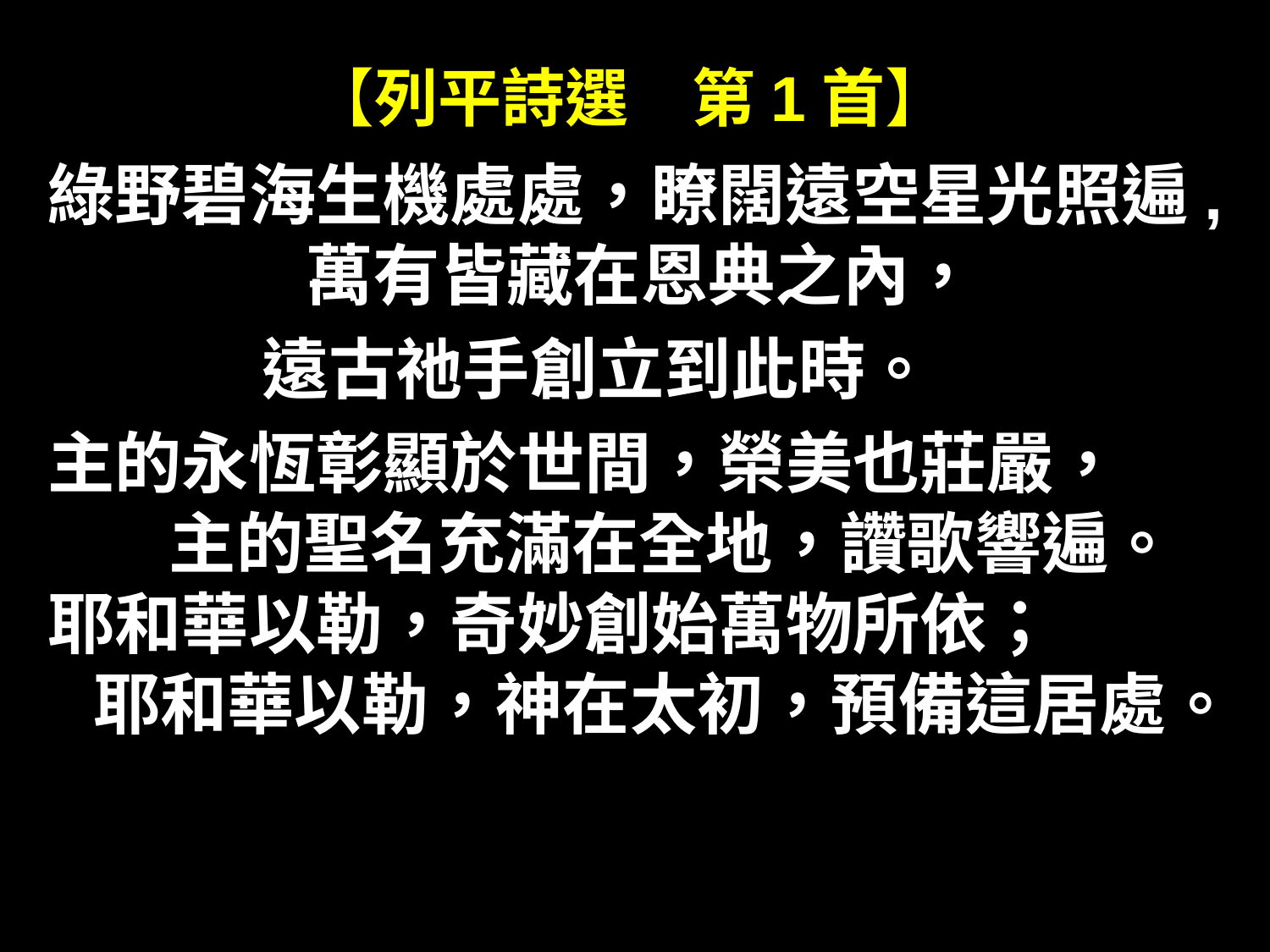

# 【列平詩選　第1首】
綠野碧海生機處處，瞭闊遠空星光照遍,
             萬有皆藏在恩典之內，
             遠古祂手創立到此時。
主的永恆彰顯於世間，榮美也莊嚴，
        主的聖名充滿在全地，讚歌響遍。耶和華以勒，奇妙創始萬物所依；
   耶和華以勒，神在太初，預備這居處。